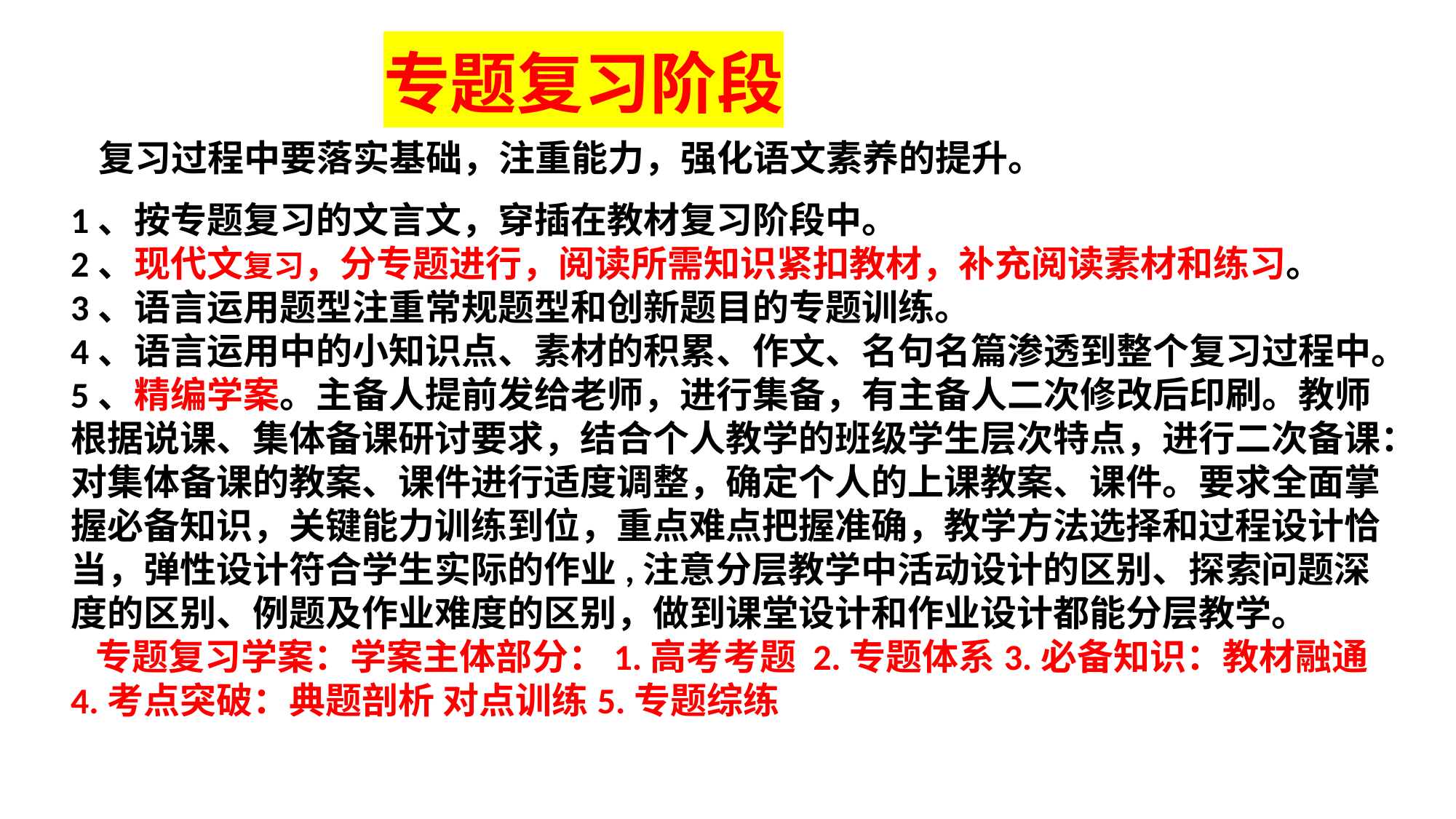

# 专题复习阶段
   复习过程中要落实基础，注重能力，强化语文素养的提升。
1、按专题复习的文言文，穿插在教材复习阶段中。
2、现代文复习，分专题进行，阅读所需知识紧扣教材，补充阅读素材和练习。
3、语言运用题型注重常规题型和创新题目的专题训练。
4、语言运用中的小知识点、素材的积累、作文、名句名篇渗透到整个复习过程中。5、精编学案。主备人提前发给老师，进行集备，有主备人二次修改后印刷。教师根据说课、集体备课研讨要求，结合个人教学的班级学生层次特点，进行二次备课：对集体备课的教案、课件进行适度调整，确定个人的上课教案、课件。要求全面掌握必备知识，关键能力训练到位，重点难点把握准确，教学方法选择和过程设计恰当，弹性设计符合学生实际的作业,注意分层教学中活动设计的区别、探索问题深度的区别、例题及作业难度的区别，做到课堂设计和作业设计都能分层教学。
  专题复习学案：学案主体部分：1.高考考题 2.专题体系3.必备知识：教材融通4.考点突破：典题剖析 对点训练5.专题综练